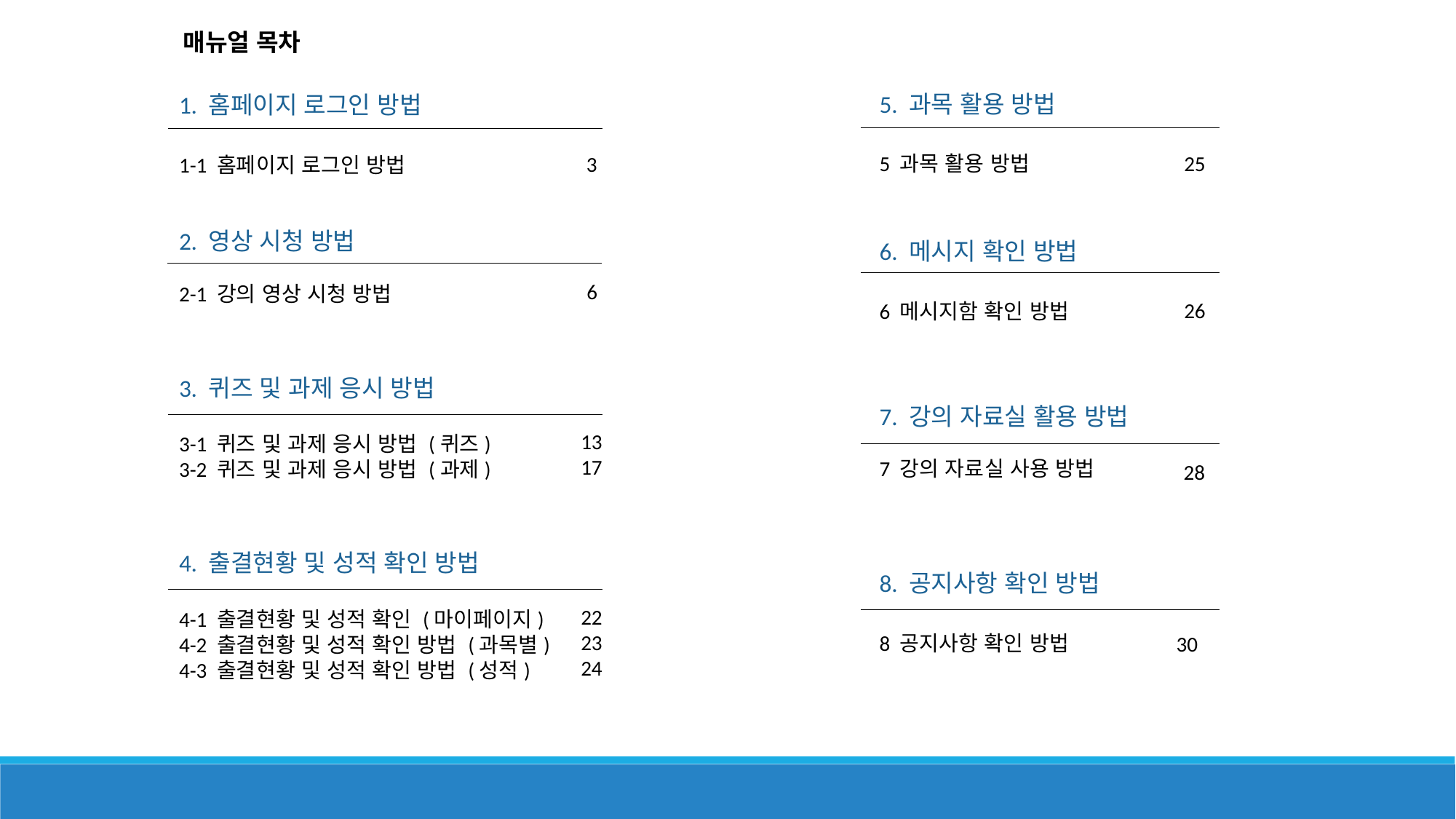

매뉴얼 목차
5. 과목 활용 방법

5 과목 활용 방법
1. 홈페이지 로그인 방법

1-1 홈페이지 로그인 방법
25
3
2. 영상 시청 방법

2-1 강의 영상 시청 방법
6. 메시지 확인 방법

6 메시지함 확인 방법
6
26
3. 퀴즈 및 과제 응시 방법

3-1 퀴즈 및 과제 응시 방법 (퀴즈)
3-2 퀴즈 및 과제 응시 방법 (과제)

7. 강의 자료실 활용 방법

7 강의 자료실 사용 방법
13
17
28
4. 출결현황 및 성적 확인 방법

4-1 출결현황 및 성적 확인 (마이페이지)
4-2 출결현황 및 성적 확인 방법 (과목별)
4-3 출결현황 및 성적 확인 방법 (성적)

8. 공지사항 확인 방법

8 공지사항 확인 방법
22
23
24
30